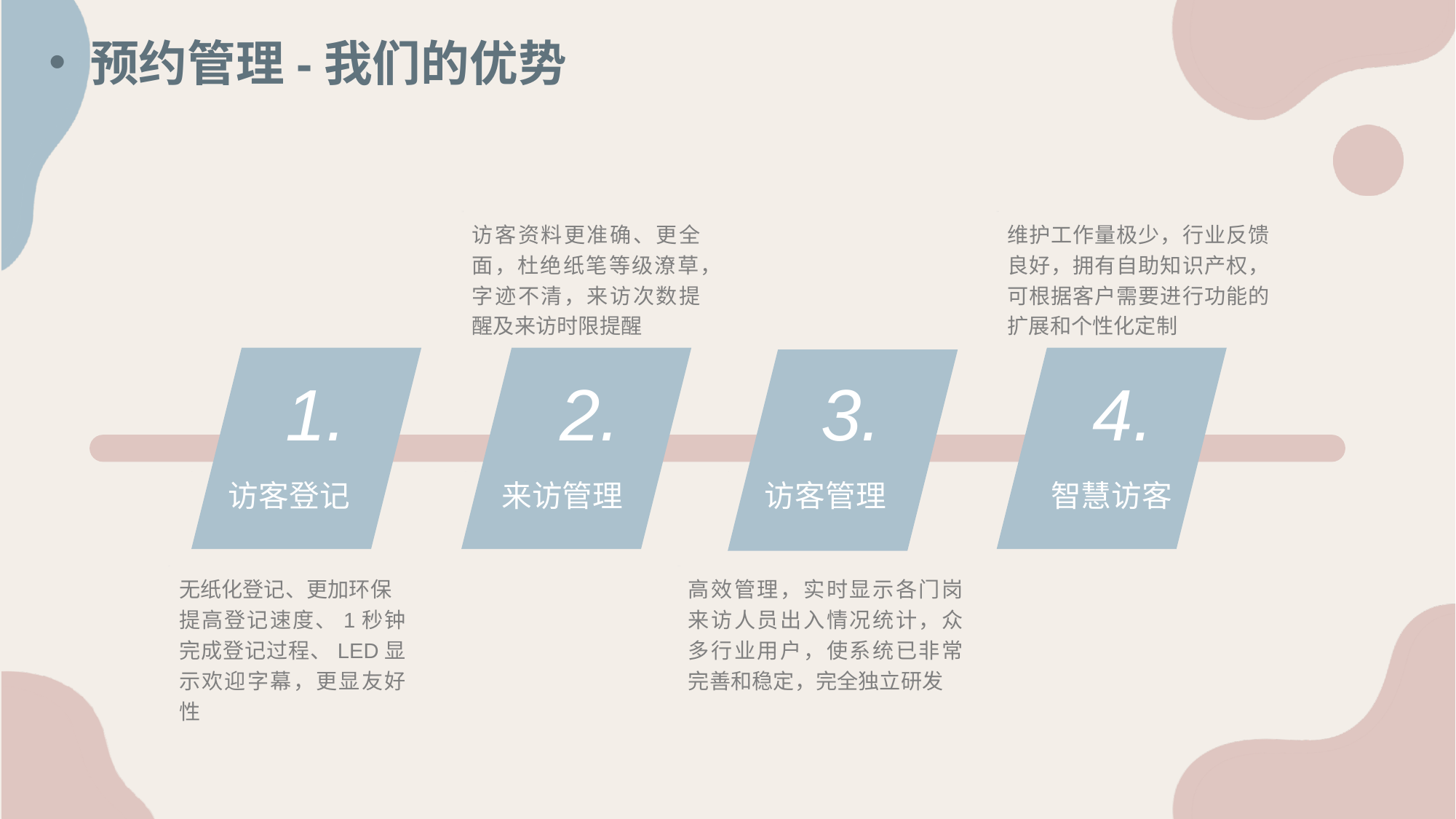

预约管理-我们的优势
访客资料更准确、更全面，杜绝纸笔等级潦草，字迹不清，来访次数提醒及来访时限提醒
维护工作量极少，行业反馈良好，拥有自助知识产权，可根据客户需要进行功能的扩展和个性化定制

1.
2.
3.
4.

访客登记
来访管理
访客管理
智慧访客
无纸化登记、更加环保
提高登记速度、1秒钟完成登记过程、LED显示欢迎字幕，更显友好性
高效管理，实时显示各门岗来访人员出入情况统计，众多行业用户，使系统已非常完善和稳定，完全独立研发